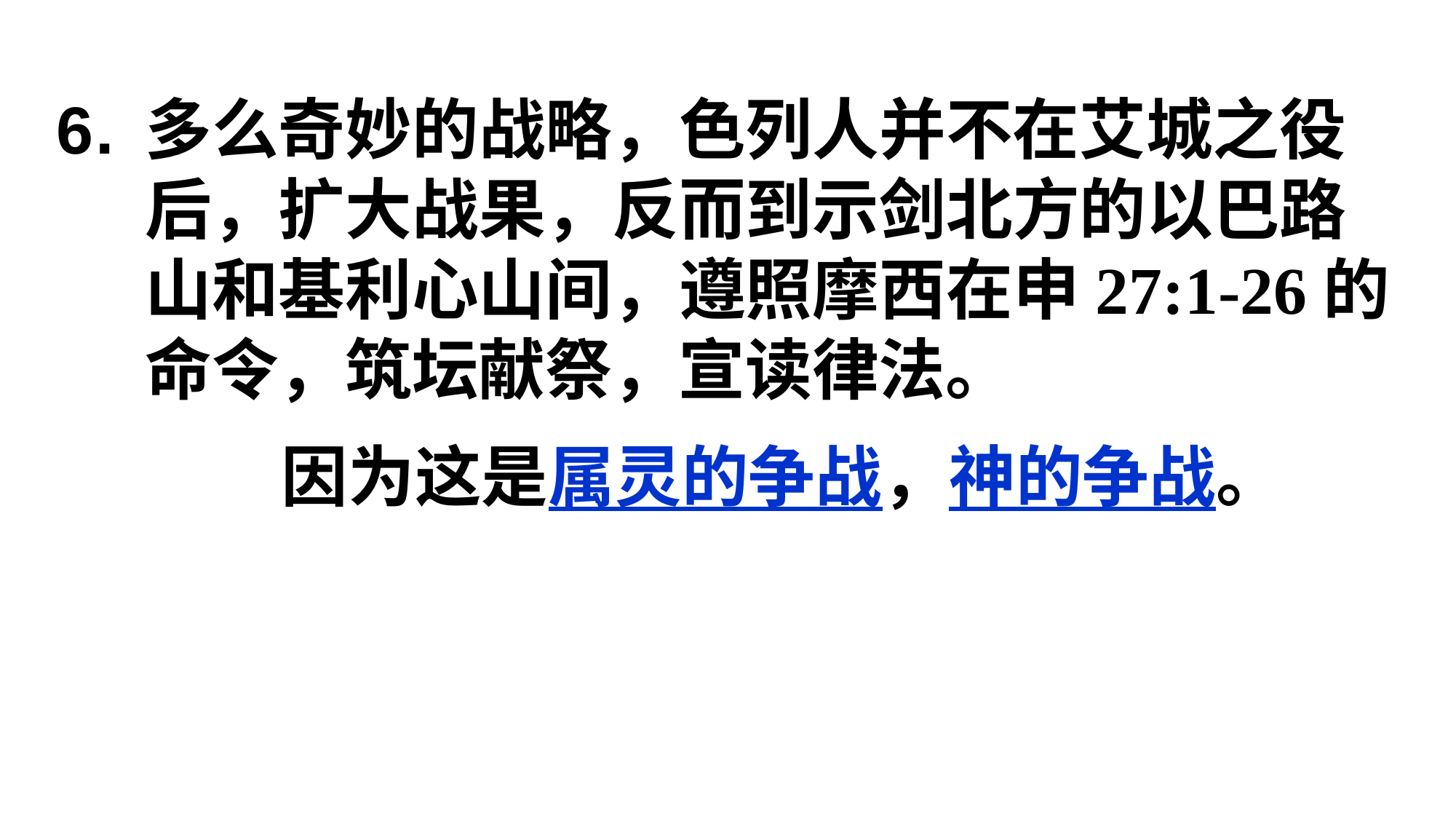

多么奇妙的战略，色列人并不在艾城之役后，扩大战果，反而到示剑北方的以巴路山和基利心山间，遵照摩西在申27:1-26的命令，筑坛献祭，宣读律法。
	因为这是属灵的争战，神的争战。